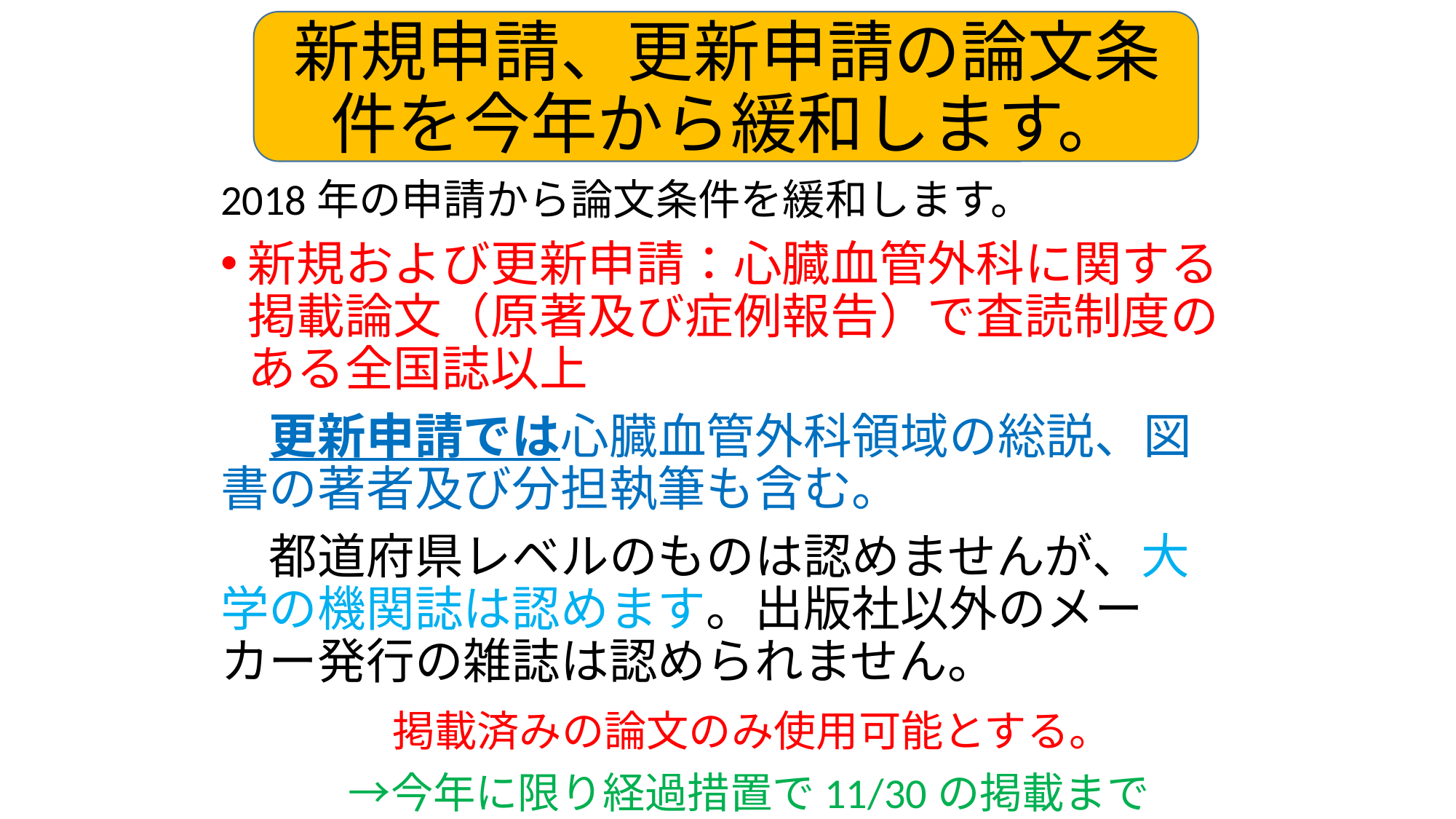

# 新規申請、更新申請の論文条件を今年から緩和します。
2018年の申請から論文条件を緩和します。
新規および更新申請：心臓血管外科に関する掲載論文（原著及び症例報告）で査読制度のある全国誌以上
　更新申請では心臓血管外科領域の総説、図書の著者及び分担執筆も含む。
　都道府県レベルのものは認めませんが、大学の機関誌は認めます。出版社以外のメーカー発行の雑誌は認められません。
　掲載済みの論文のみ使用可能とする。
　→今年に限り経過措置で11/30の掲載まで